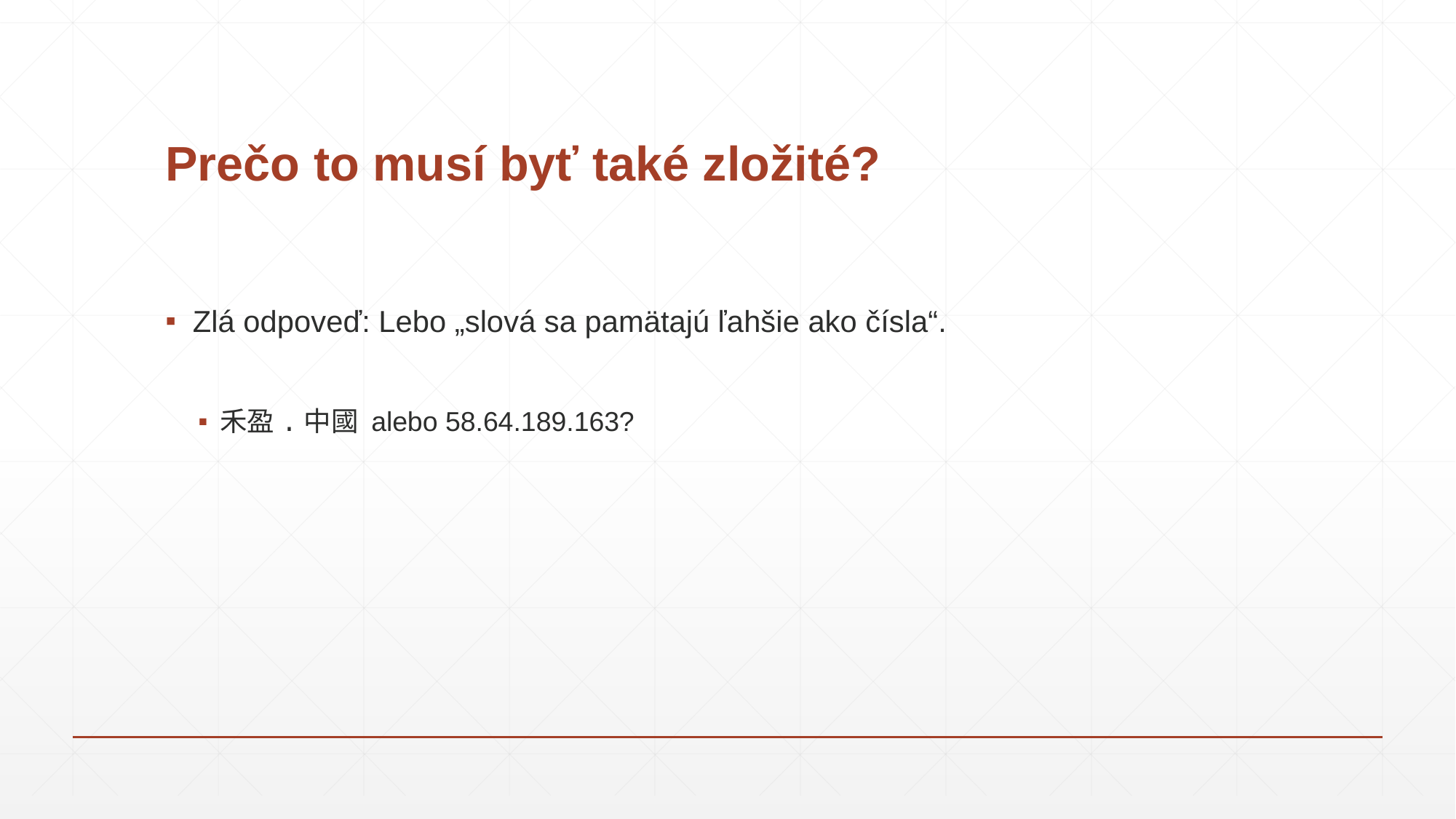

# Prečo to musí byť také zložité?

Zlá odpoveď: Lebo „slová sa pamätajú ľahšie ako čísla“.

禾盈.中國 alebo 58.64.189.163?